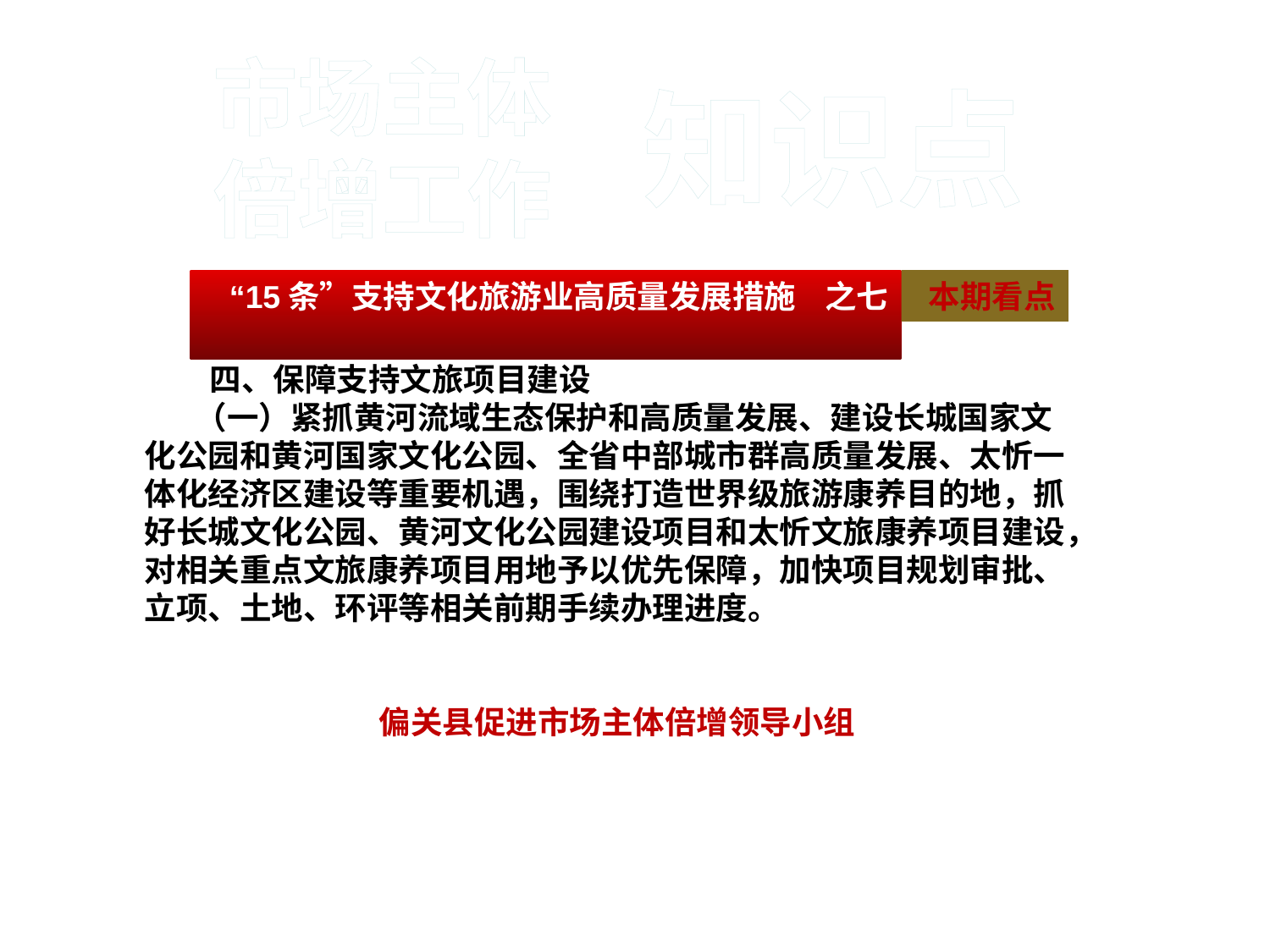

#

市场主体
倍增工作
知识点

        四、保障支持文旅项目建设
      （一）紧抓黄河流域生态保护和高质量发展、建设长城国家文化公园和黄河国家文化公园、全省中部城市群高质量发展、太忻一
体化经济区建设等重要机遇，围绕打造世界级旅游康养目的地，抓好长城文化公园、黄河文化公园建设项目和太忻文旅康养项目建设，对相关重点文旅康养项目用地予以优先保障，加快项目规划审批、立项、土地、环评等相关前期手续办理进度。

 偏关县促进市场主体倍增领导小组
   “15条”支持文化旅游业高质量发展措施    之七
 本期看点